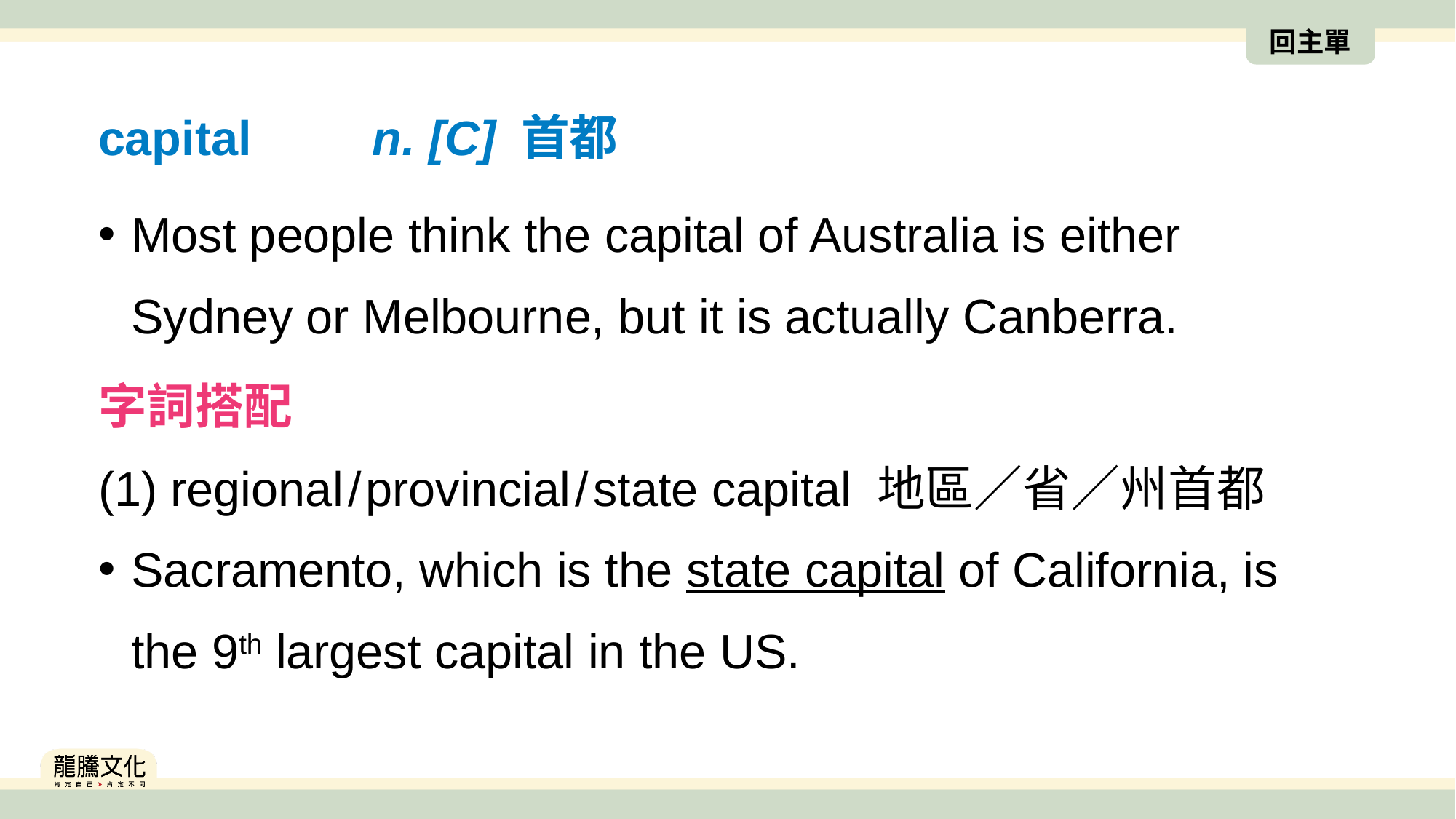

回主單
capital　　n. [C] 首都
Most people think the capital of Australia is either Sydney or Melbourne, but it is actually Canberra.
字詞搭配
(1) regional/provincial/state capital 地區／省／州首都
Sacramento, which is the state capital of California, is the 9th largest capital in the US.